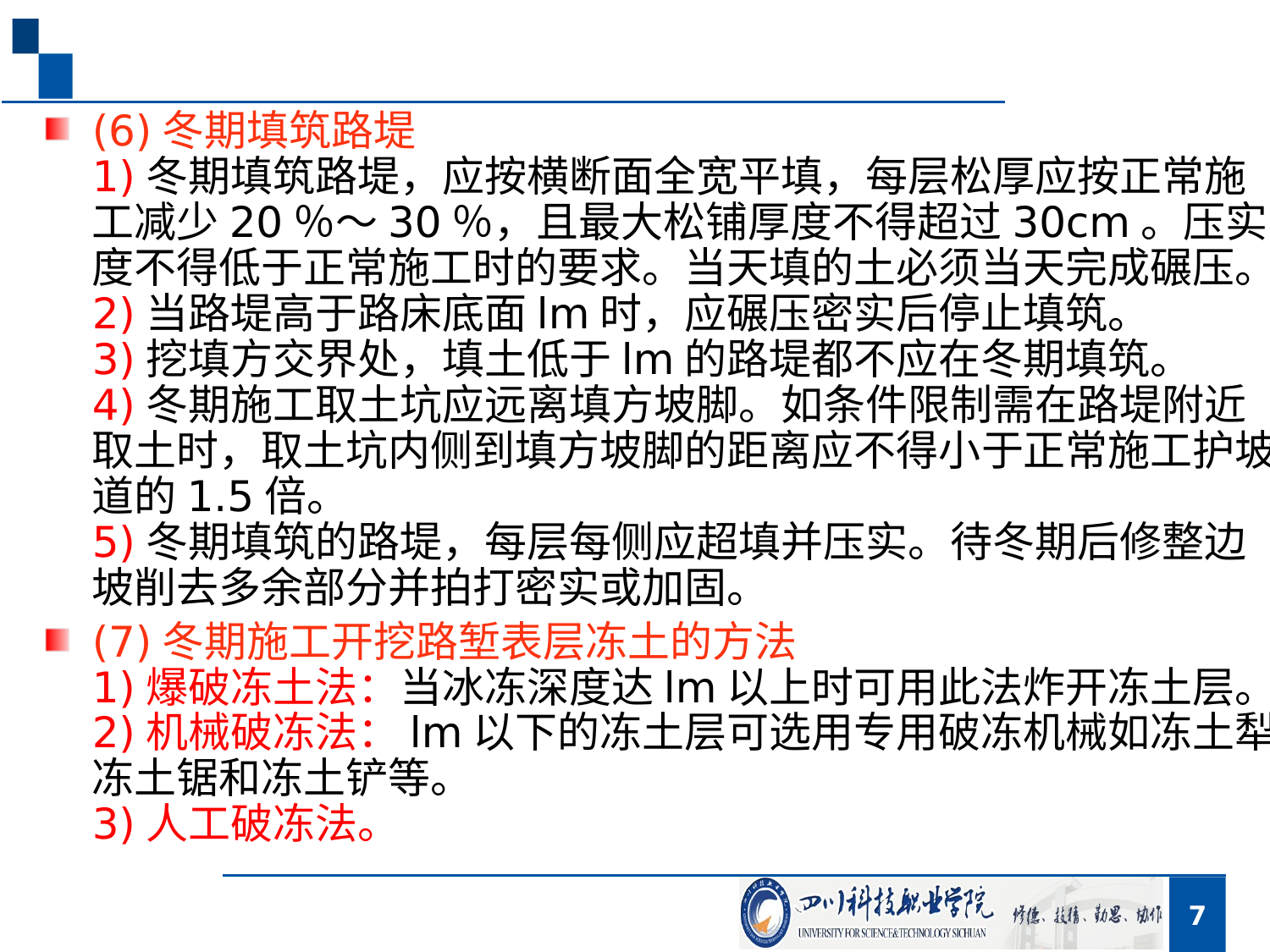

(6)冬期填筑路堤
1)冬期填筑路堤，应按横断面全宽平填，每层松厚应按正常施工减少20％～30％，且最大松铺厚度不得超过30cm。压实度不得低于正常施工时的要求。当天填的土必须当天完成碾压。
2)当路堤高于路床底面lm时，应碾压密实后停止填筑。
3)挖填方交界处，填土低于lm的路堤都不应在冬期填筑。
4)冬期施工取土坑应远离填方坡脚。如条件限制需在路堤附近取土时，取土坑内侧到填方坡脚的距离应不得小于正常施工护坡道的1.5倍。
5)冬期填筑的路堤，每层每侧应超填并压实。待冬期后修整边坡削去多余部分并拍打密实或加固。
(7)冬期施工开挖路堑表层冻土的方法
1)爆破冻土法：当冰冻深度达lm以上时可用此法炸开冻土层。
2)机械破冻法：lm以下的冻土层可选用专用破冻机械如冻土犁、冻土锯和冻土铲等。
3)人工破冻法。